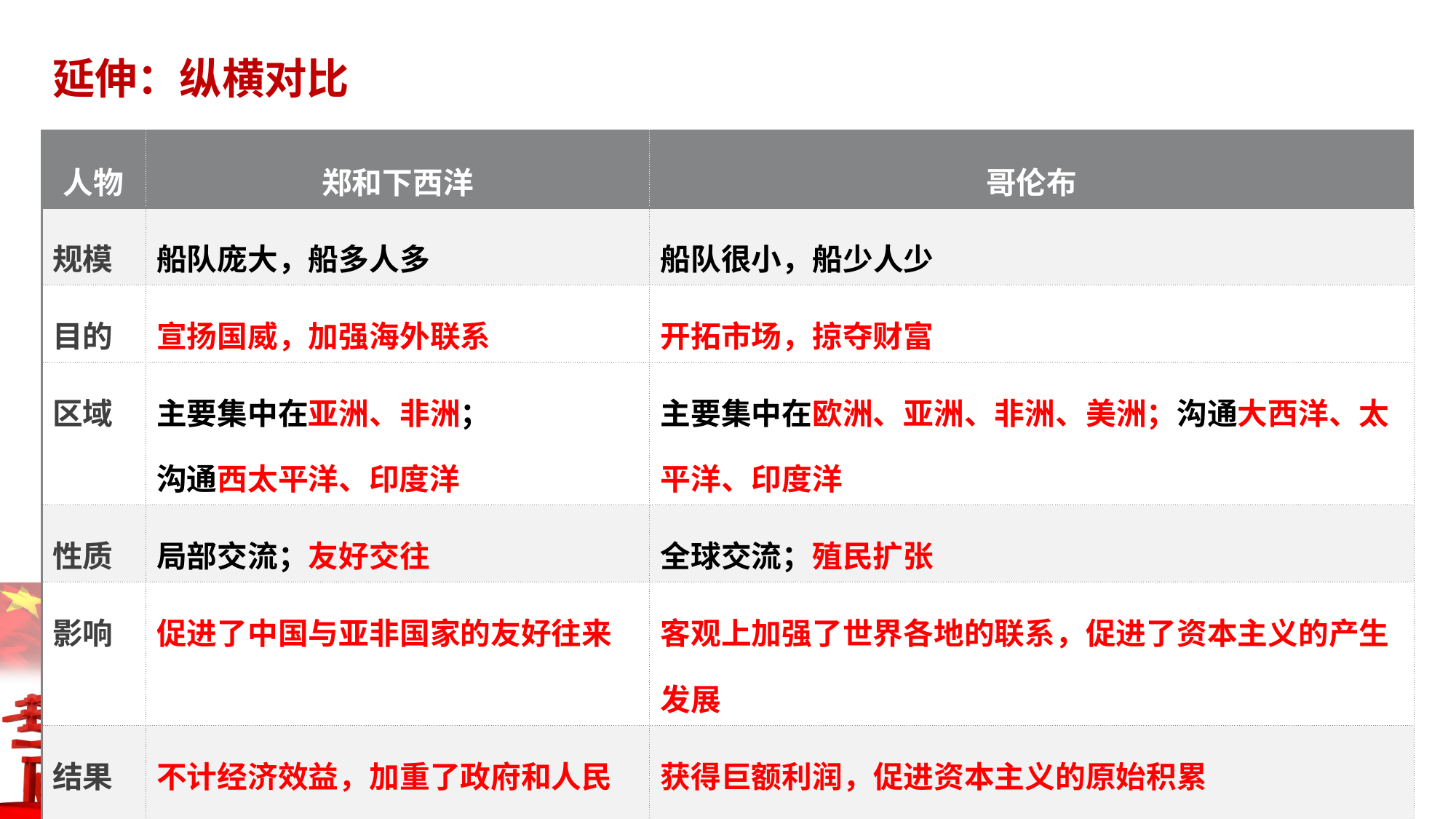

# 延伸：纵横对比
| 人物 | 郑和下西洋 | 哥伦布 |
| --- | --- | --- |
| 规模 | 船队庞大，船多人多 | 船队很小，船少人少 |
| 目的 | 宣扬国威，加强海外联系 | 开拓市场，掠夺财富 |
| 区域 | 主要集中在亚洲、非洲； 沟通西太平洋、印度洋 | 主要集中在欧洲、亚洲、非洲、美洲；沟通大西洋、太平洋、印度洋 |
| 性质 | 局部交流；友好交往 | 全球交流；殖民扩张 |
| 影响 | 促进了中国与亚非国家的友好往来 | 客观上加强了世界各地的联系，促进了资本主义的产生发展 |
| 结果 | 不计经济效益，加重了政府和人民的负担，被迫停止 | 获得巨额利润，促进资本主义的原始积累 |
| 影响 | 都促进了各地区间的交往与联系 |  |